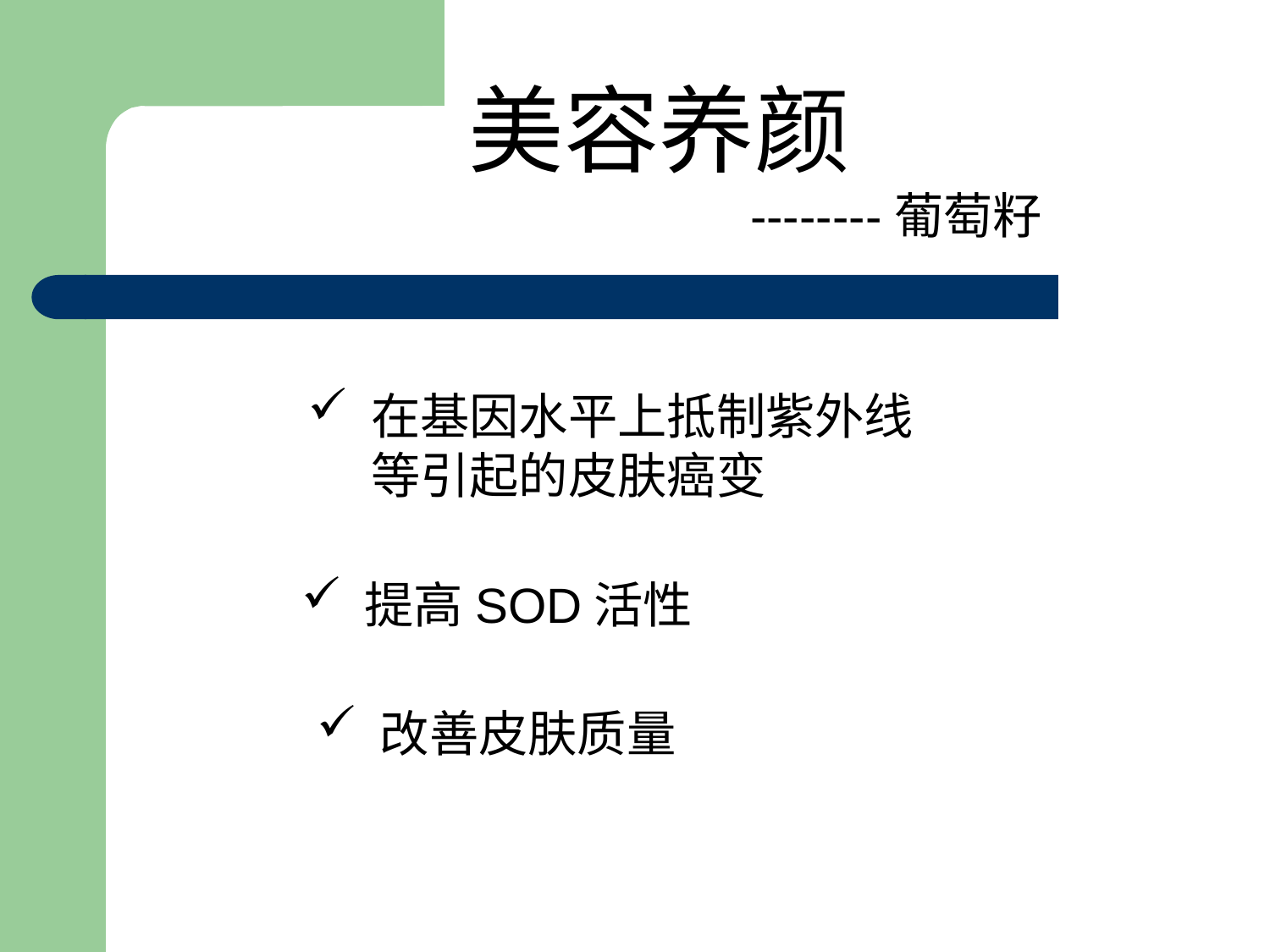

美容养颜
--------葡萄籽
在基因水平上抵制紫外线等引起的皮肤癌变
提高SOD活性
改善皮肤质量